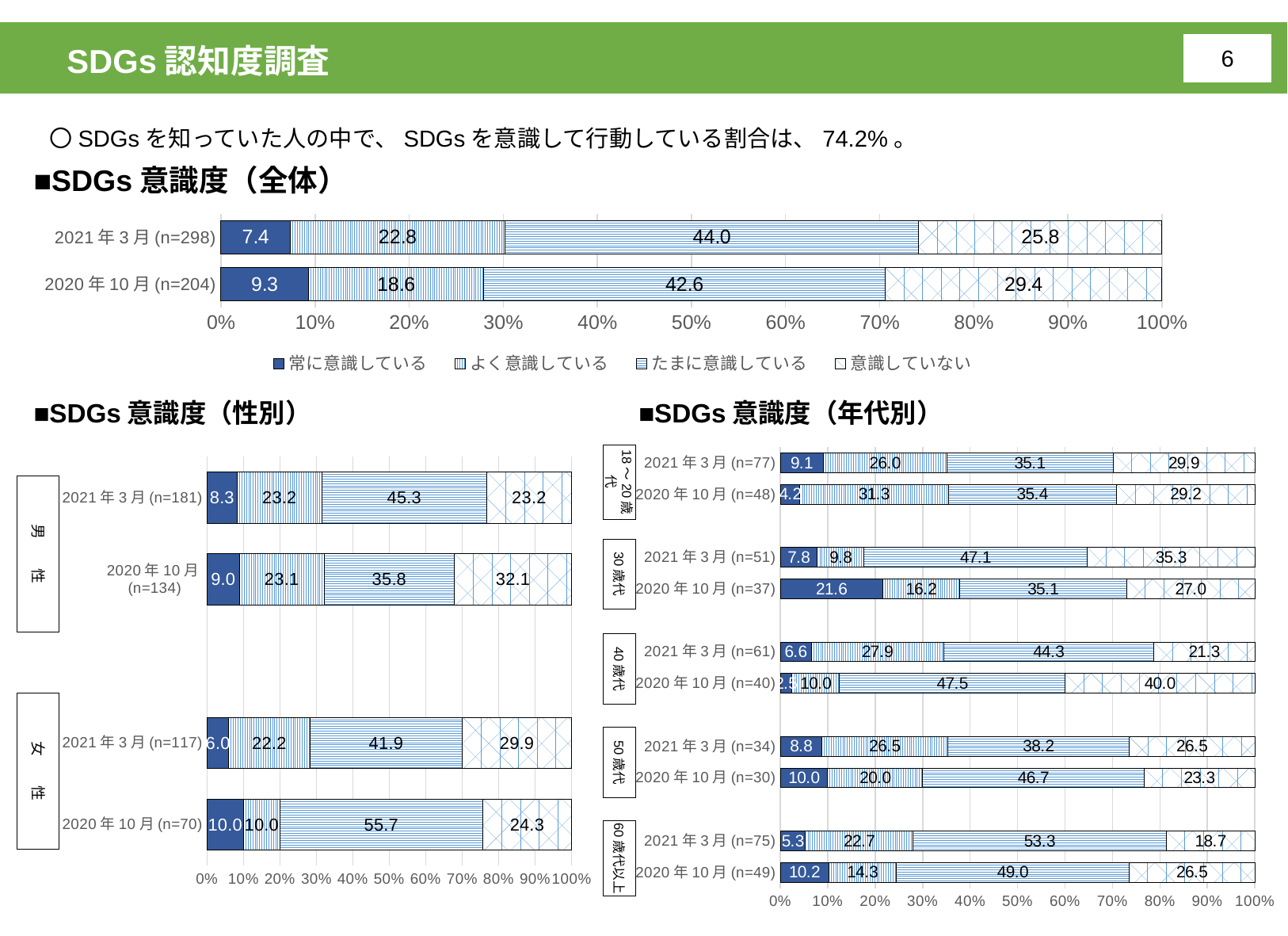

SDGs認知度調査
6
〇SDGsを知っていた人の中で、SDGsを意識して行動している割合は、74.2%。
■SDGs意識度（全体）

### Chart

| Category | 常に意識している | よく意識している | たまに意識している | 意識していない |
|---|---|---|---|---|
| 2020年10月(n=204) | 9.3137254901961 | 18.627450980392 | 42.647058823529 | 29.411764705882 |
| 2021年3月(n=298) | 7.3825503355705 | 22.818791946309 | 43.959731543624 | 25.838926174497 |
■SDGs意識度（性別）
■SDGs意識度（年代別）

### Chart

| Category | 常に意識している | よく意識している | たまに意識している | 意識していない |
|---|---|---|---|---|
| 2020年10月(n=70) | 10.0 | 10.0 | 55.714285714286 | 24.285714285714 |
| 2021年3月(n=117) | 5.982905982906 | 22.222222222222 | 41.880341880342 | 29.91452991453 |
|  | None | None | None | None |
| 2020年10月(n=134) | 8.955223880597 | 23.134328358209 | 35.820895522388 | 32.089552238806 |
| 2021年3月(n=181) | 8.2872928176796 | 23.204419889503 | 45.303867403315 | 23.204419889503 |

### Chart

| Category | 常に意識している | よく意識している | たまに意識している | 意識していない |
|---|---|---|---|---|
| 2020年10月(n=49) | 10.204081632653 | 14.285714285714 | 48.979591836735 | 26.530612244898 |
| 2021年3月(n=75) | 5.3333333333333 | 22.666666666667 | 53.333333333333 | 18.666666666667 |
|  | None | None | None | None |
| 2020年10月(n=30) | 10.0 | 20.0 | 46.666666666667 | 23.333333333333 |
| 2021年3月(n=34) | 8.8235294117647 | 26.470588235294 | 38.235294117647 | 26.470588235294 |
|  | None | None | None | None |
| 2020年10月(n=40) | 2.5 | 10.0 | 47.5 | 40.0 |
| 2021年3月(n=61) | 6.5573770491803 | 27.868852459016 | 44.262295081967 | 21.311475409836 |
|  | None | None | None | None |
| 2020年10月(n=37) | 21.621621621622 | 16.216216216216 | 35.135135135135 | 27.027027027027 |
| 2021年3月(n=51) | 7.843137254902 | 9.8039215686275 | 47.058823529412 | 35.294117647059 |
|  | None | None | None | None |
| 2020年10月(n=48) | 4.1666666666667 | 31.25 | 35.416666666667 | 29.166666666667 |
| 2021年3月(n=77) | 9.0909090909091 | 25.974025974026 | 35.064935064935 | 29.87012987013 |
18～20歳代
男　　性
30歳代
40歳代
女　　性
50歳代
60歳代以上